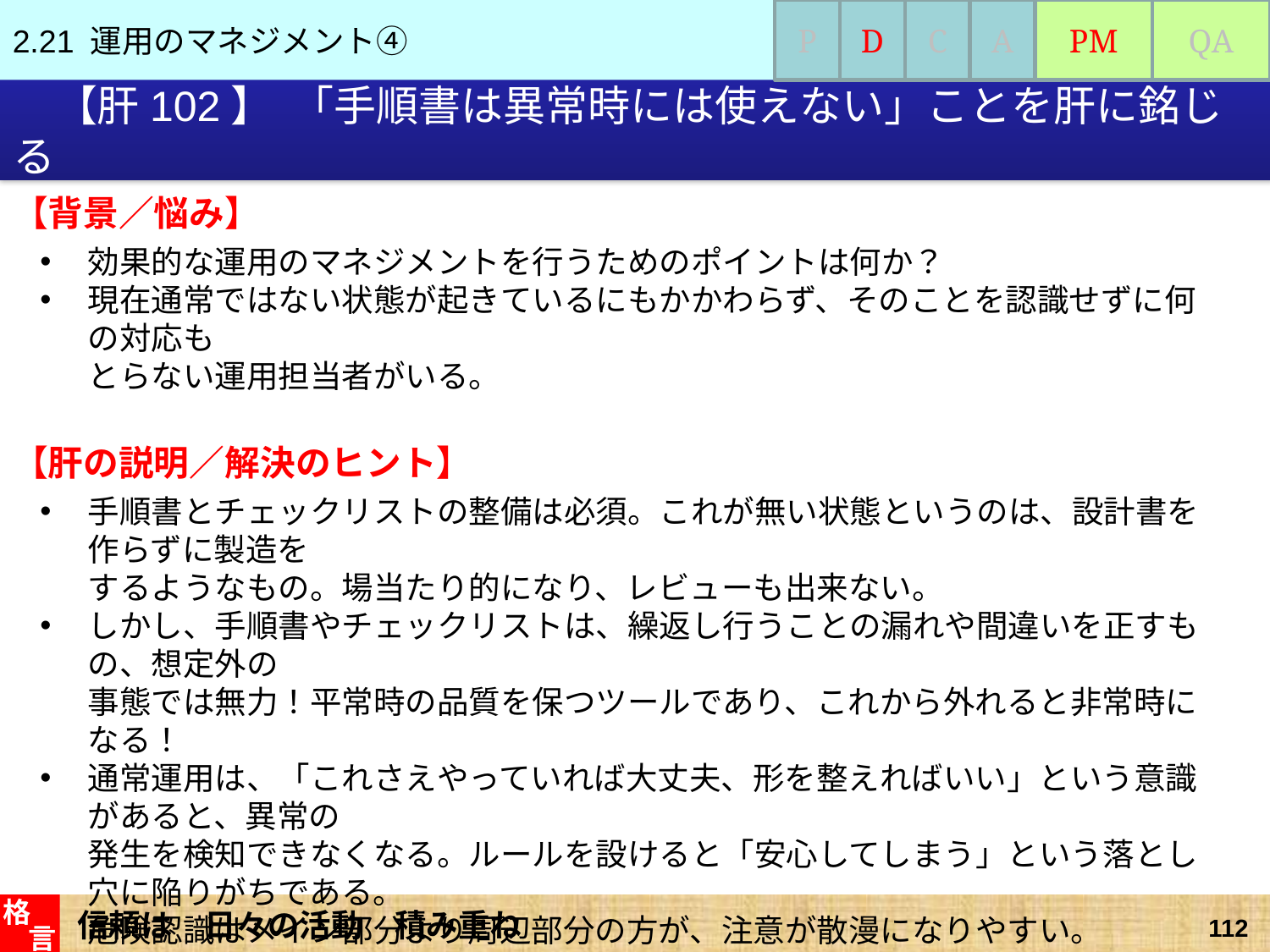

2.21 運用のマネジメント④
P
D
C
A
PM
QA
# 【肝102】  「手順書は異常時には使えない」ことを肝に銘じる
【背景／悩み】
効果的な運用のマネジメントを行うためのポイントは何か？
現在通常ではない状態が起きているにもかかわらず、そのことを認識せずに何の対応も
とらない運用担当者がいる。
【肝の説明／解決のヒント】
手順書とチェックリストの整備は必須。これが無い状態というのは、設計書を作らずに製造を
するようなもの。場当たり的になり、レビューも出来ない。
しかし、手順書やチェックリストは、繰返し行うことの漏れや間違いを正すもの、想定外の
事態では無力！平常時の品質を保つツールであり、これから外れると非常時になる！
通常運用は、「これさえやっていれば大丈夫、形を整えればいい」という意識があると、異常の
発生を検知できなくなる。ルールを設けると「安心してしまう」という落とし穴に陥りがちである。
危険認識はメイン部分より周辺部分の方が、注意が散漫になりやすい。
最終的に、組織風土が、個人の「自発的な行動」などのマニュアル以上の力の発揮を
促すものである。運用手順の遵守の“幅”や“深さ”は担当者の意識次第である。
信頼は　日々の活動　積み重ね
格
言
112